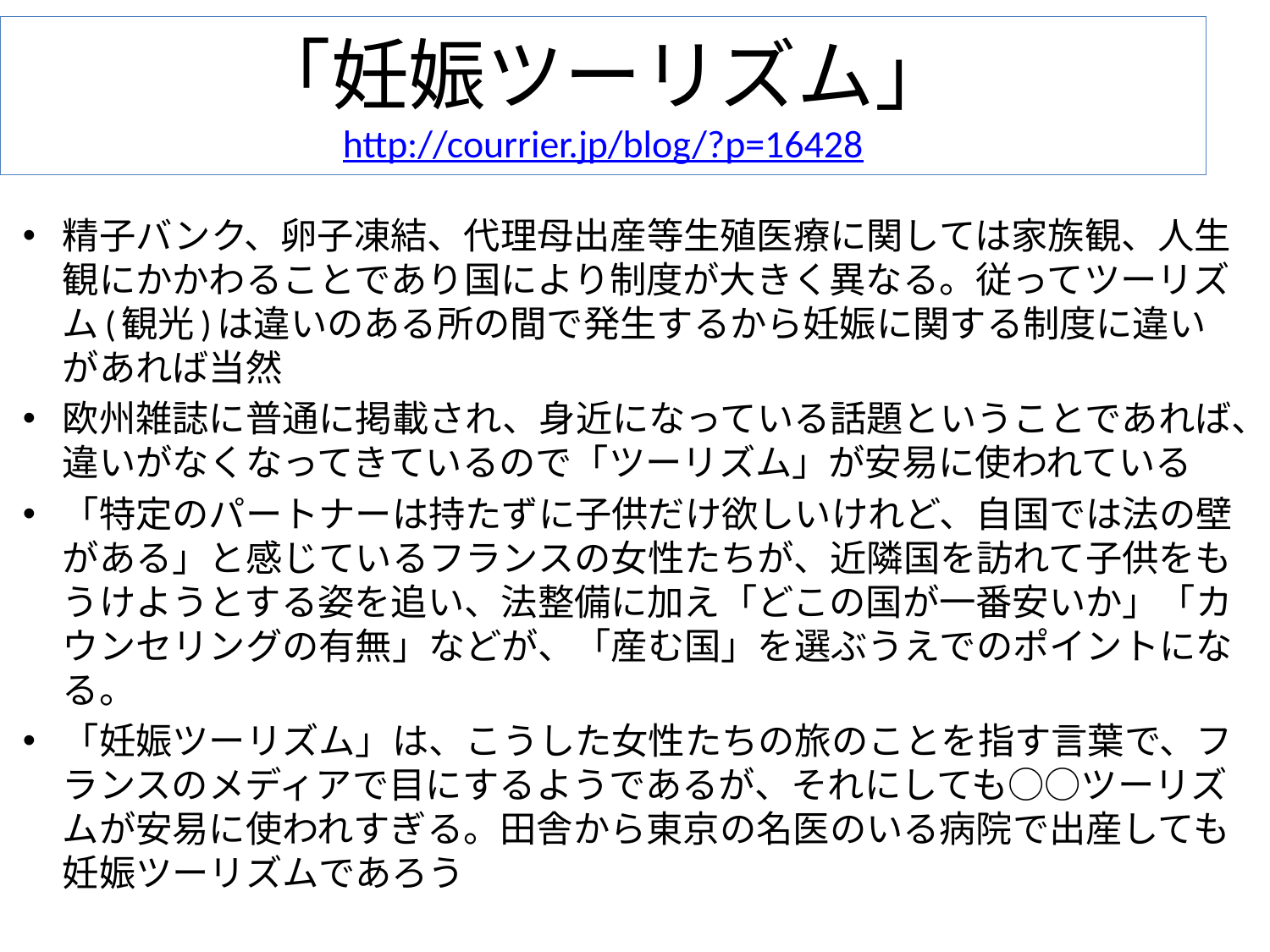

# 「妊娠ツーリズム」 http://courrier.jp/blog/?p=16428
精子バンク、卵子凍結、代理母出産等生殖医療に関しては家族観、人生観にかかわることであり国により制度が大きく異なる。従ってツーリズム(観光)は違いのある所の間で発生するから妊娠に関する制度に違いがあれば当然
欧州雑誌に普通に掲載され、身近になっている話題ということであれば、違いがなくなってきているので「ツーリズム」が安易に使われている
「特定のパートナーは持たずに子供だけ欲しいけれど、自国では法の壁がある」と感じているフランスの女性たちが、近隣国を訪れて子供をもうけようとする姿を追い、法整備に加え「どこの国が一番安いか」「カウンセリングの有無」などが、「産む国」を選ぶうえでのポイントになる。
「妊娠ツーリズム」は、こうした女性たちの旅のことを指す言葉で、フランスのメディアで目にするようであるが、それにしても○○ツーリズムが安易に使われすぎる。田舎から東京の名医のいる病院で出産しても妊娠ツーリズムであろう